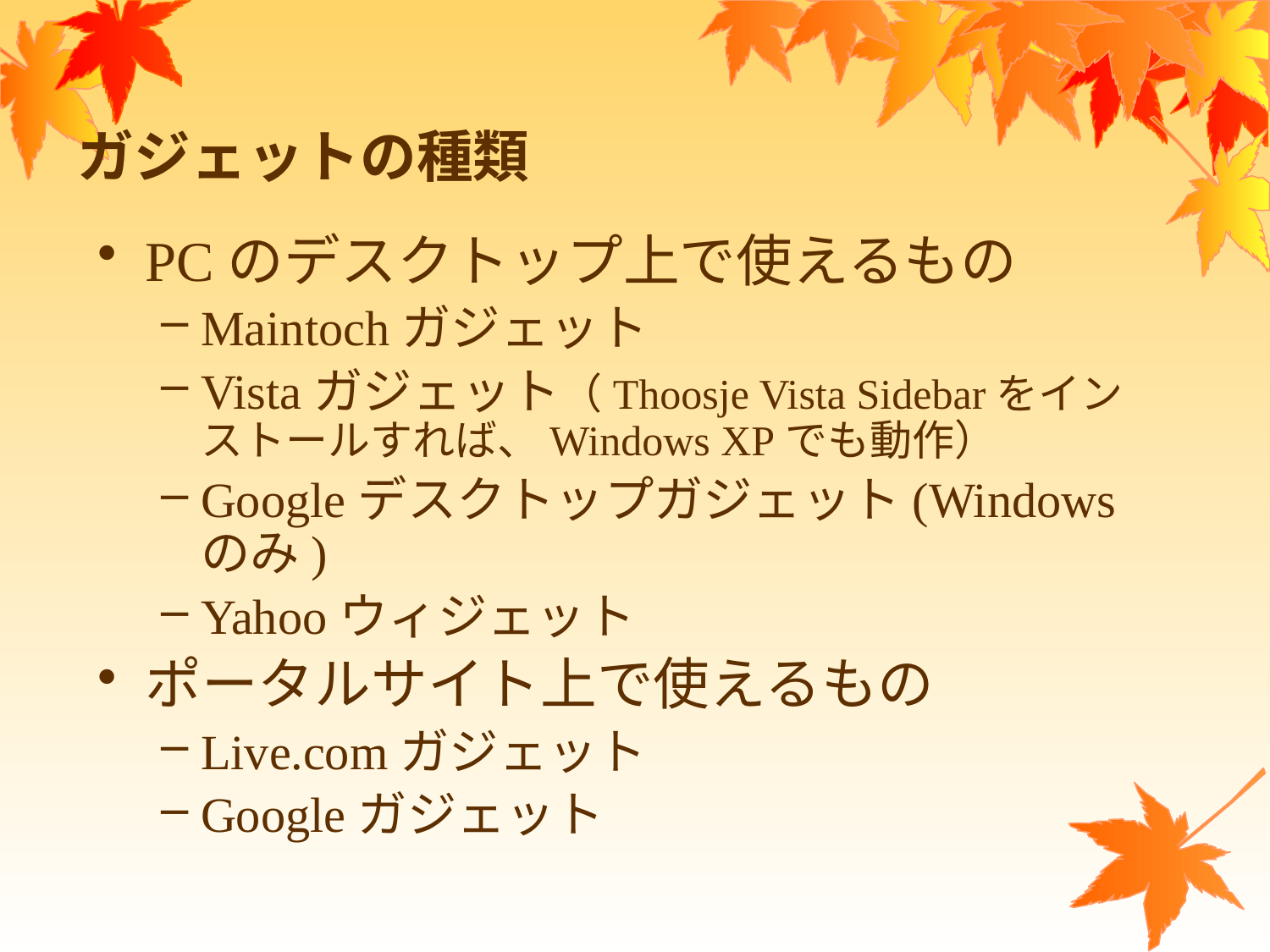

# ガジェットの種類
PCのデスクトップ上で使えるもの
Maintochガジェット
Vistaガジェット（Thoosje Vista Sidebarをインストールすれば、Windows XPでも動作）
Googleデスクトップガジェット(Windowsのみ)
Yahooウィジェット
ポータルサイト上で使えるもの
Live.comガジェット
Googleガジェット